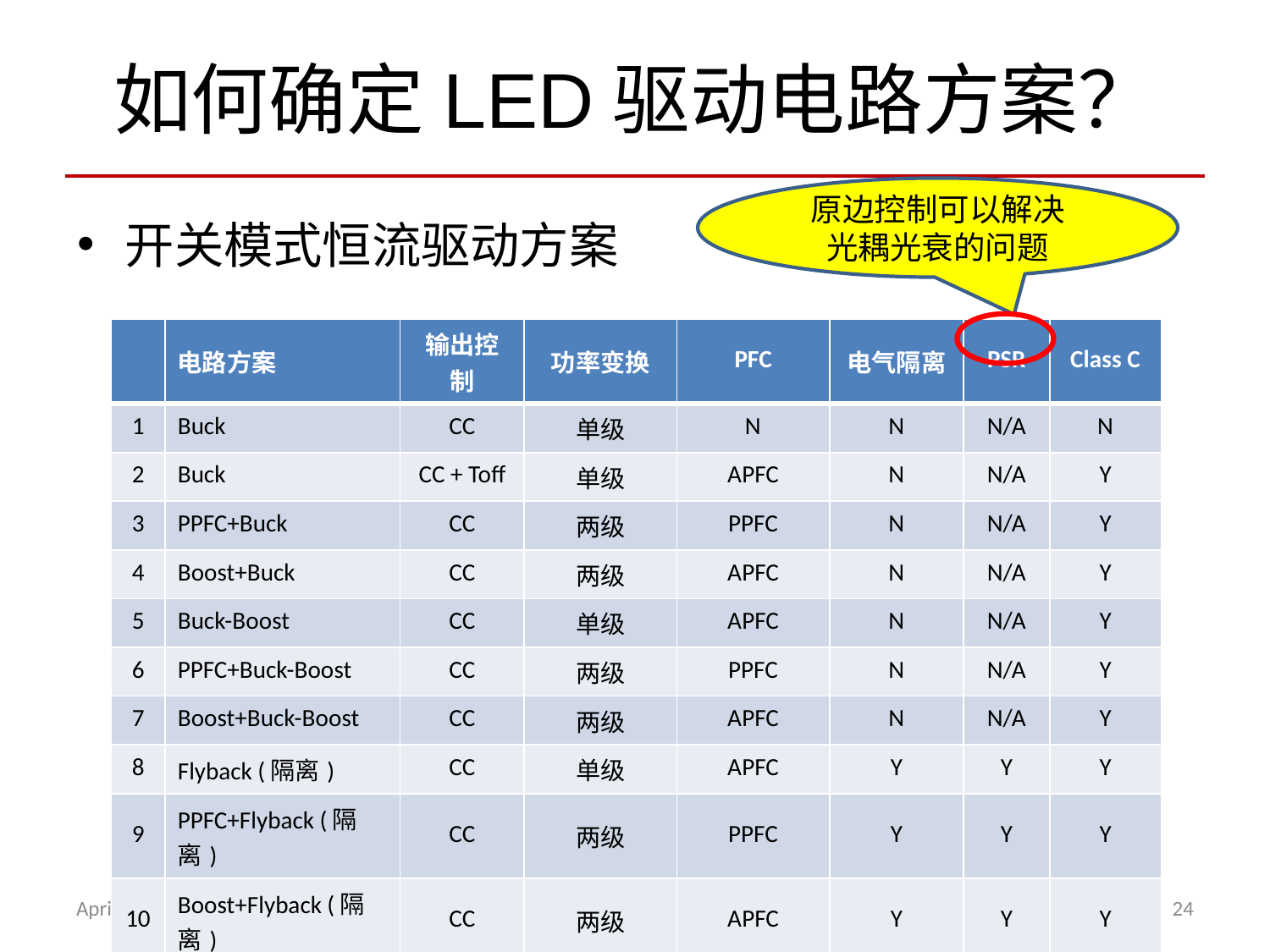

# 如何确定LED驱动电路方案？
原边控制可以解决
光耦光衰的问题
开关模式恒流驱动方案

|  | 电路方案 | 输出控制 | 功率变换 | PFC | 电气隔离 | PSR | Class C |
| --- | --- | --- | --- | --- | --- | --- | --- |
| 1 | Buck | CC | 单级 | N | N | N/A | N |
| 2 | Buck | CC + Toff | 单级 | APFC | N | N/A | Y |
| 3 | PPFC+Buck | CC | 两级 | PPFC | N | N/A | Y |
| 4 | Boost+Buck | CC | 两级 | APFC | N | N/A | Y |
| 5 | Buck-Boost | CC | 单级 | APFC | N | N/A | Y |
| 6 | PPFC+Buck-Boost | CC | 两级 | PPFC | N | N/A | Y |
| 7 | Boost+Buck-Boost | CC | 两级 | APFC | N | N/A | Y |
| 8 | Flyback (隔离) | CC | 单级 | APFC | Y | Y | Y |
| 9 | PPFC+Flyback (隔离) | CC | 两级 | PPFC | Y | Y | Y |
| 10 | Boost+Flyback (隔离) | CC | 两级 | APFC | Y | Y | Y |
| 11 | SEPIC | CC | 单级 | APEC | N | N/A | Y |
| 12 | Boost+HB (隔离) | CC | 两级 | APFC | Y | Y | Y |
April 20, 2012
上海正远咨询
24